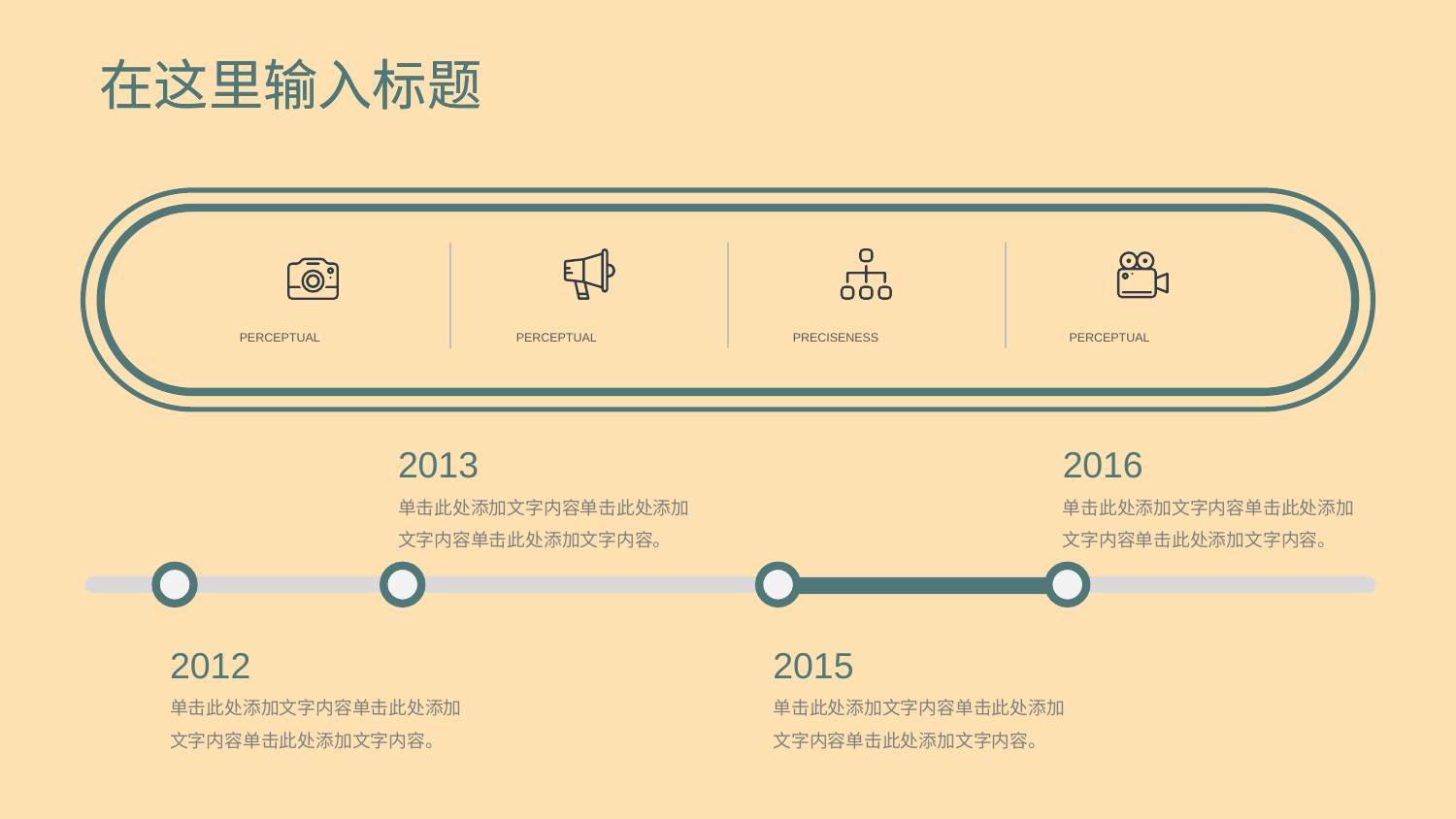

在这里输入标题

PERCEPTUAL
PERCEPTUAL
PRECISENESS
PERCEPTUAL
2013
单击此处添加文字内容单击此处添加文字内容单击此处添加文字内容。
2016
单击此处添加文字内容单击此处添加文字内容单击此处添加文字内容。

2012
单击此处添加文字内容单击此处添加文字内容单击此处添加文字内容。
2015
单击此处添加文字内容单击此处添加文字内容单击此处添加文字内容。